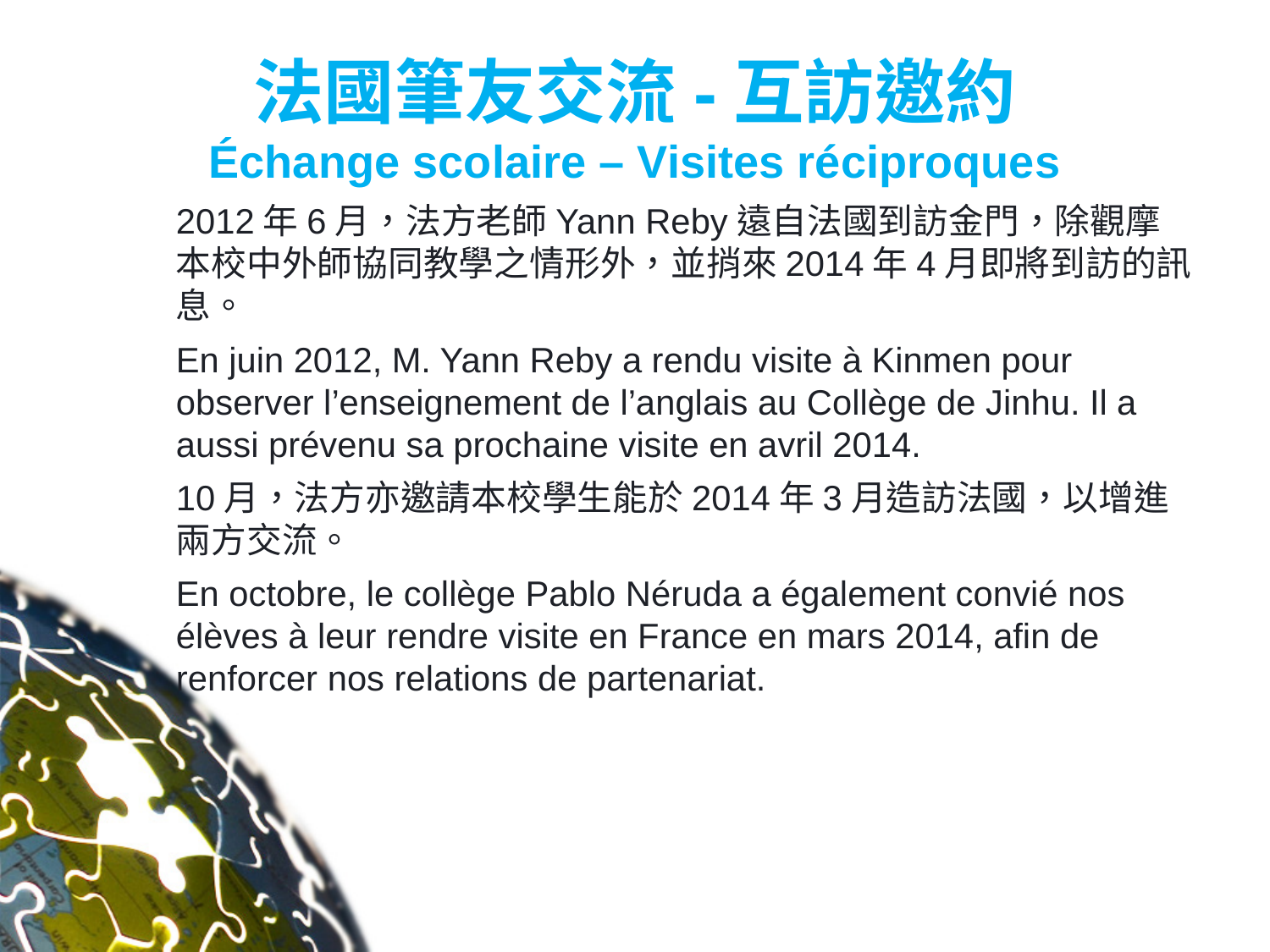

法國筆友交流-互訪邀約
Échange scolaire – Visites réciproques
2012年6月，法方老師Yann Reby遠自法國到訪金門，除觀摩本校中外師協同教學之情形外，並捎來2014年4月即將到訪的訊息。
En juin 2012, M. Yann Reby a rendu visite à Kinmen pour observer l’enseignement de l’anglais au Collège de Jinhu. Il a aussi prévenu sa prochaine visite en avril 2014.
10月，法方亦邀請本校學生能於2014年3月造訪法國，以增進兩方交流。
En octobre, le collège Pablo Néruda a également convié nos élèves à leur rendre visite en France en mars 2014, afin de renforcer nos relations de partenariat.